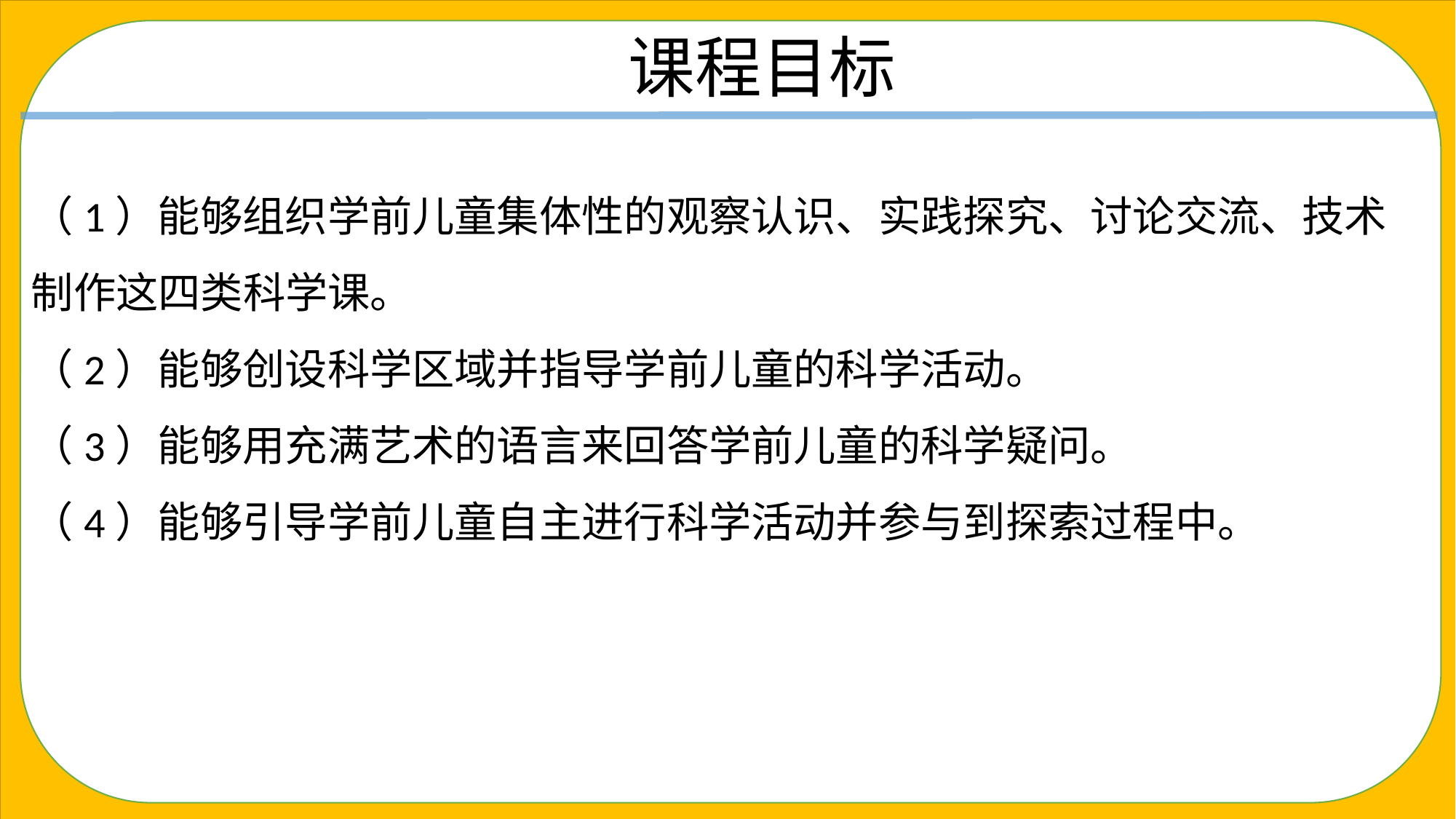

课程目标
（1）能够组织学前儿童集体性的观察认识、实践探究、讨论交流、技术制作这四类科学课。
（2）能够创设科学区域并指导学前儿童的科学活动。
（3）能够用充满艺术的语言来回答学前儿童的科学疑问。
（4）能够引导学前儿童自主进行科学活动并参与到探索过程中。